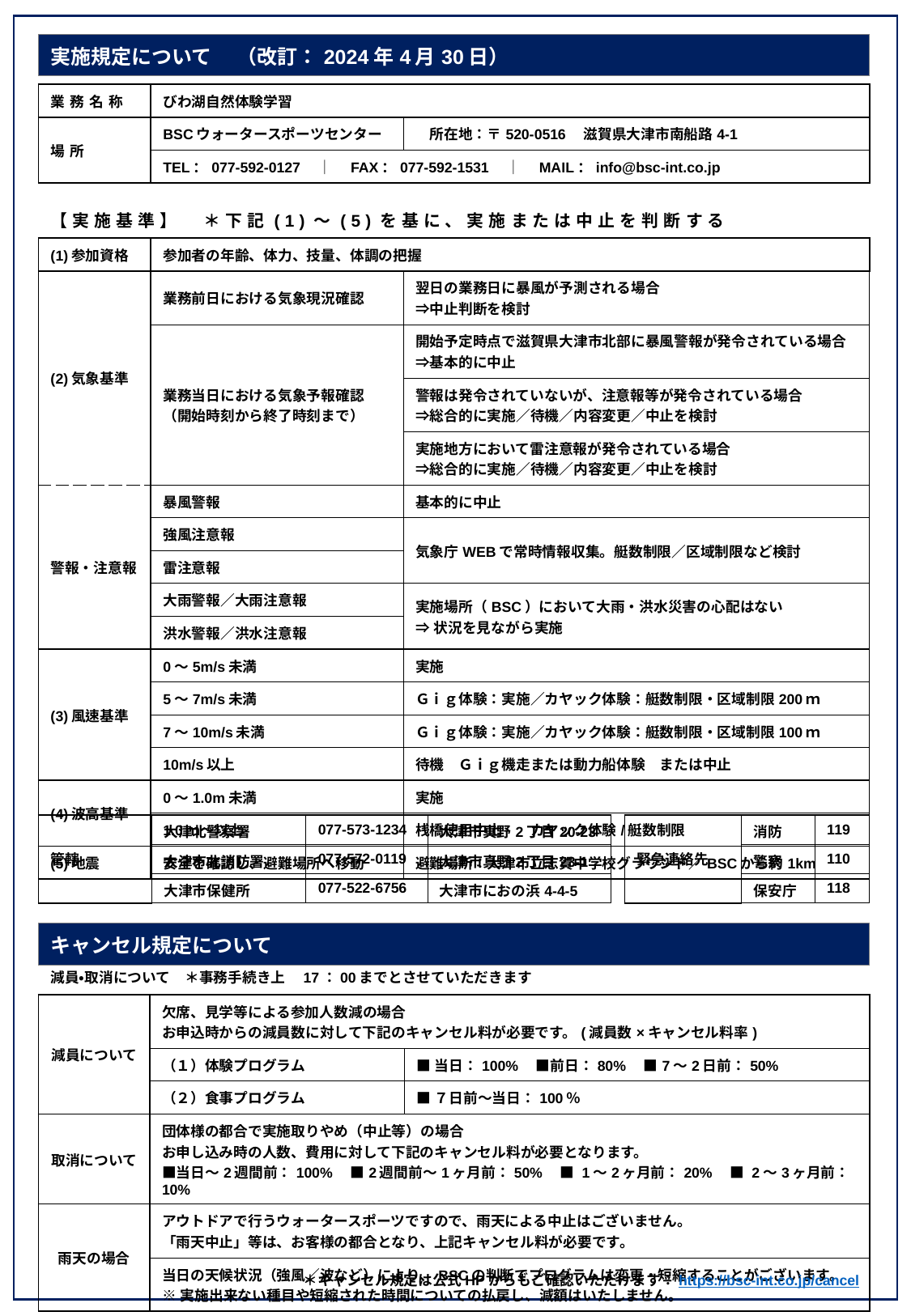

https://bsc-int.co.jp/cancel
| 実施規定について 　（改訂：2024年4月30日） |
| --- |
| 業務名称 | びわ湖自然体験学習 |  |
| --- | --- | --- |
| 場所 | BSCウォータースポーツセンター | 所在地：〒520-0516　滋賀県大津市南船路4-1 |
|  | TEL：077-592-0127　│　FAX：077-592-1531　│　MAIL：info@bsc-int.co.jp |  |
| 【実施基準】　＊下記(1)～(5)を基に、実施または中止を判断する |  |  |
| (1)参加資格 | 参加者の年齢、体力、技量、体調の把握 |  |
| (2)気象基準 | 業務前日における気象現況確認 | 翌日の業務日に暴風が予測される場合 ⇒中止判断を検討 |
|  | 業務当日における気象予報確認 （開始時刻から終了時刻まで） | 開始予定時点で滋賀県大津市北部に暴風警報が発令されている場合 ⇒基本的に中止 |
|  |  | 警報は発令されていないが、注意報等が発令されている場合 ⇒総合的に実施／待機／内容変更／中止を検討 |
|  |  | 実施地方において雷注意報が発令されている場合 ⇒総合的に実施／待機／内容変更／中止を検討 |
| 警報・注意報 | 暴風警報 | 基本的に中止 |
|  | 強風注意報 | 気象庁WEBで常時情報収集。艇数制限／区域制限など検討 |
|  | 雷注意報 |  |
|  | 大雨警報／大雨注意報 | 実施場所（BSC）において大雨・洪水災害の心配はない ⇒状況を見ながら実施 |
|  | 洪水警報／洪水注意報 |  |
| (3)風速基準 | 0～5m/s未満 | 実施 |
|  | 5～7m/s未満 | Ｇｉｇ体験：実施／カヤック体験：艇数制限・区域制限200ｍ |
|  | 7～10m/s未満 | Ｇｉｇ体験：実施／カヤック体験：艇数制限・区域制限100ｍ |
|  | 10m/s以上 | 待機　Ｇｉｇ機走または動力船体験　または中止 |
| (4)波高基準 | 0～1.0m未満 | 実施 |
|  | 1.0ｍ～以上 | 桟橋使用中止　　カヤック体験/艇数制限 |
| (5)地震 | 安全を確認し、避難場所へ移動 | 避難場所：大津市立志賀中学校グラウンド／BSCから約1km |
| 管轄 | 大津北警察署 | 077-573-1234 | 大津市真野2丁目20-23 |
| --- | --- | --- | --- |
|  | 大津市北消防署 | 077-572-0119 | 大津市真野2丁目23-1 |
|  | 大津市保健所 | 077-522-6756 | 大津市におの浜4-4-5 |
| 緊急連絡先 | 消防 | 119 |
| --- | --- | --- |
|  | 警察 | 110 |
|  | 保安庁 | 118 |
| キャンセル規定について |
| --- |
減員・取消について　＊事務手続き上　17：00までとさせていただきます
| 減員について | 欠席、見学等による参加人数減の場合 お申込時からの減員数に対して下記のキャンセル料が必要です。(減員数×キャンセル料率) |  |
| --- | --- | --- |
|  | （１）体験プログラム | ■当日：100%　■前日：80%　■7～2日前：50% |
|  | （２）食事プログラム | ■７日前〜当日：100％ |
| 取消について | 団体様の都合で実施取りやめ（中止等）の場合 お申し込み時の人数、費用に対して下記のキャンセル料が必要となります。 ■当日～2週間前：100%　■2週間前～1ヶ月前：50%　■ 1～2ヶ月前：20%　■ 2～3ヶ月前：10% |  |
| 雨天の場合 | アウトドアで行うウォータースポーツですので、雨天による中止はございません。 「雨天中止」等は、お客様の都合となり、上記キャンセル料が必要です。 |  |
|  | 当日の天候状況（強風／波など）により、BSCの判断でプログラムは変更・短縮することがございます。 ※実施出来ない種目や短縮された時間についての払戻し、減額はいたしません。 |  |
＊キャンセル規定は公式HPからもご確認いただけます：https://bsc-int.co.jp/cancel